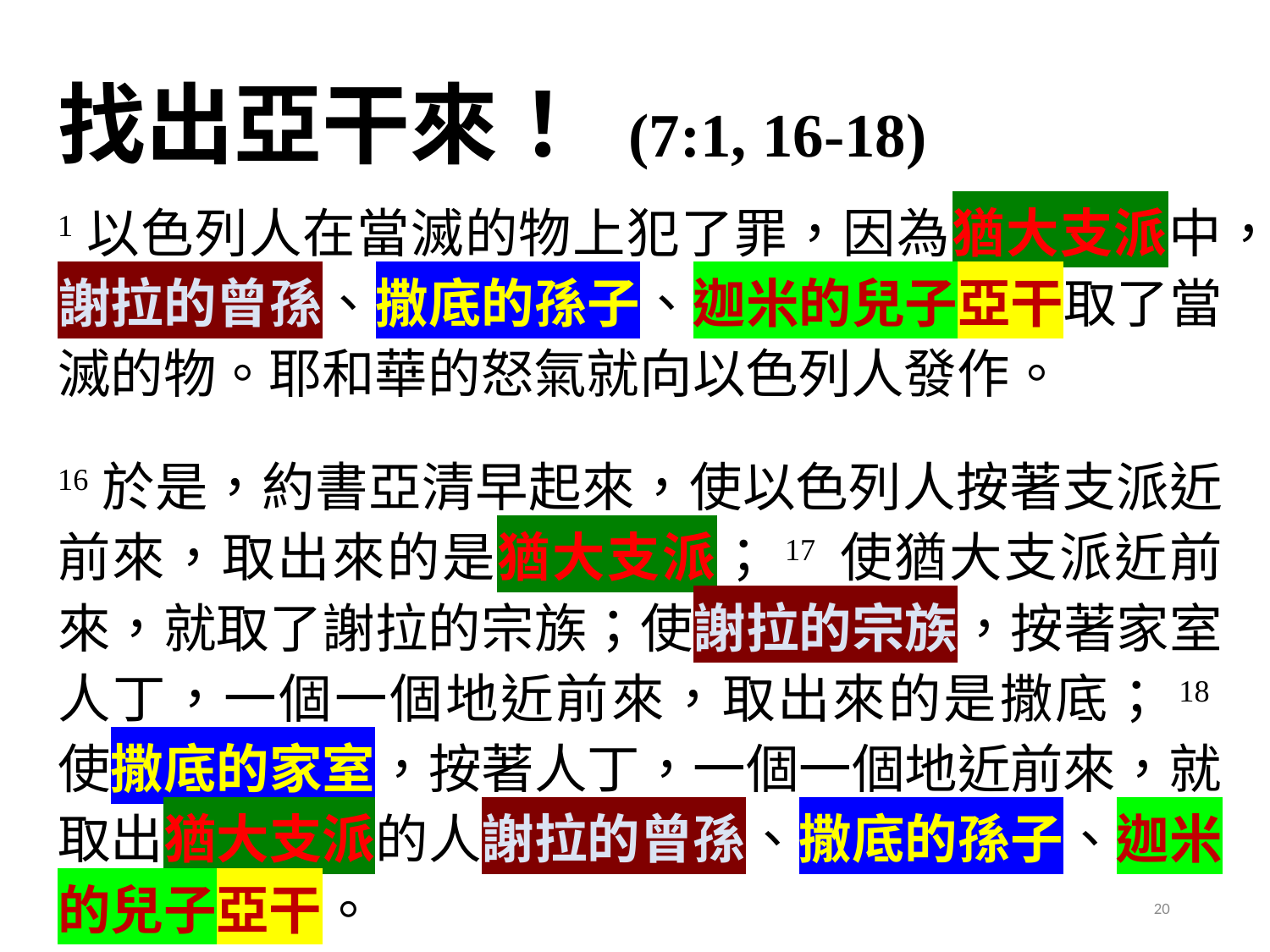

# 找出亞干來！ (7:1, 16-18)
1以色列人在當滅的物上犯了罪，因為猶大支派中，謝拉的曾孫、撒底的孫子、迦米的兒子亞干取了當滅的物。耶和華的怒氣就向以色列人發作。
16於是，約書亞清早起來，使以色列人按著支派近前來，取出來的是猶大支派；17 使猶大支派近前來，就取了謝拉的宗族；使謝拉的宗族，按著家室人丁，一個一個地近前來，取出來的是撒底；18使撒底的家室，按著人丁，一個一個地近前來，就取出猶大支派的人謝拉的曾孫、撒底的孫子、迦米的兒子亞干。
20